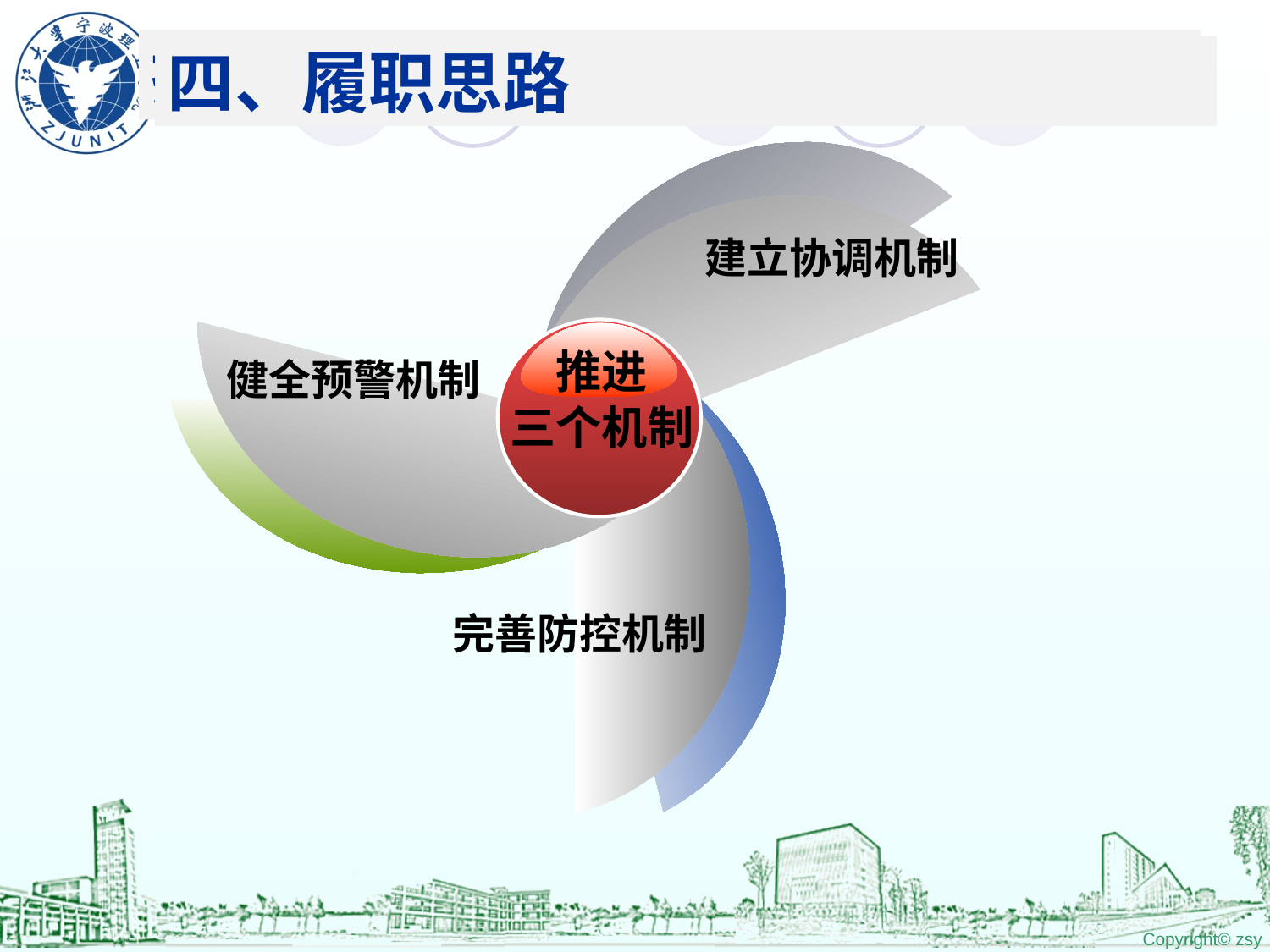

# 推进三个机制
四、履职思路

建立协调机制

推进
三个机制
健全预警机制
完善防控机制